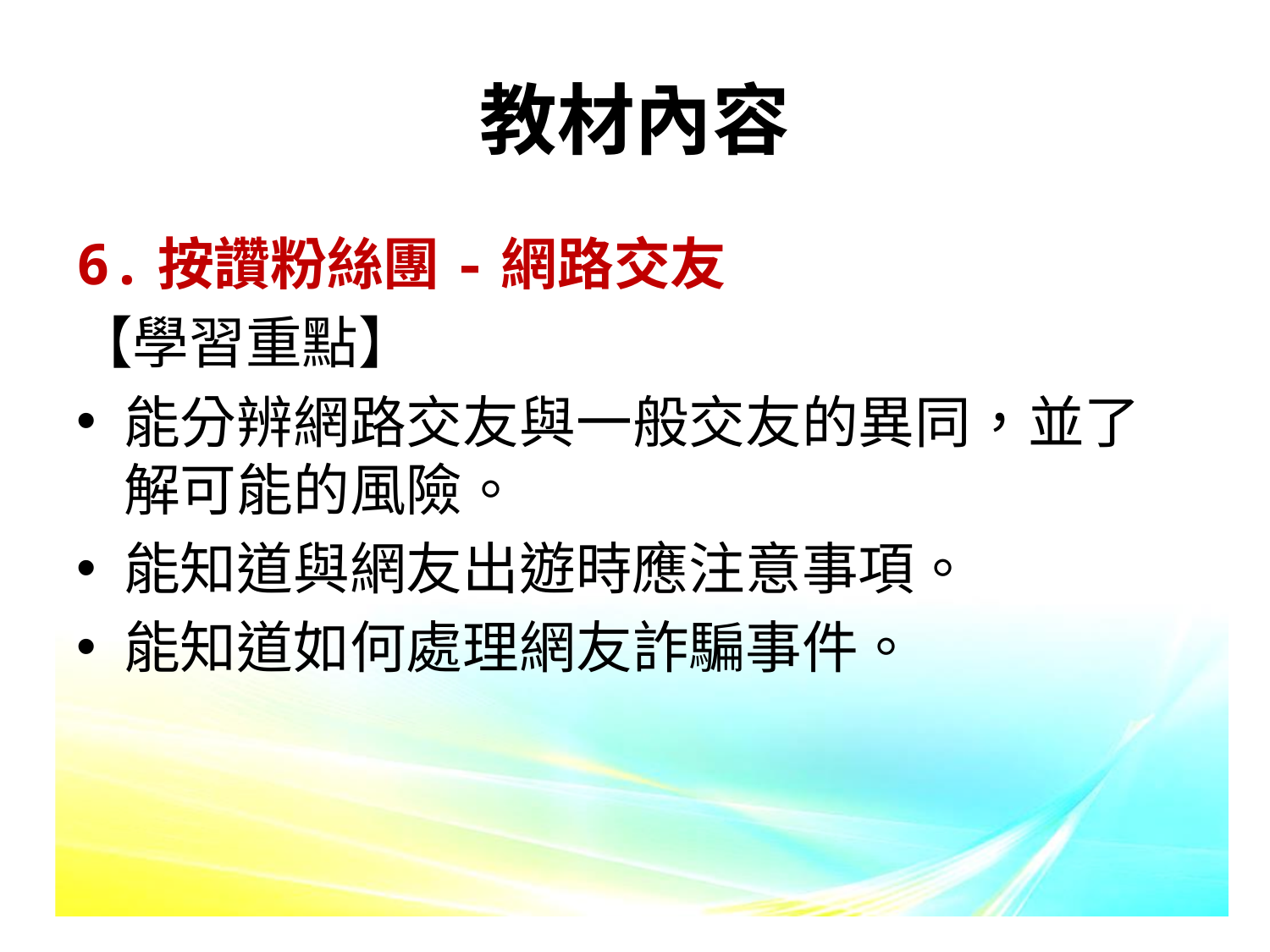

# 教材內容
6.按讚粉絲團-網路交友
【學習重點】
能分辨網路交友與一般交友的異同，並了解可能的風險。
能知道與網友出遊時應注意事項。
能知道如何處理網友詐騙事件。